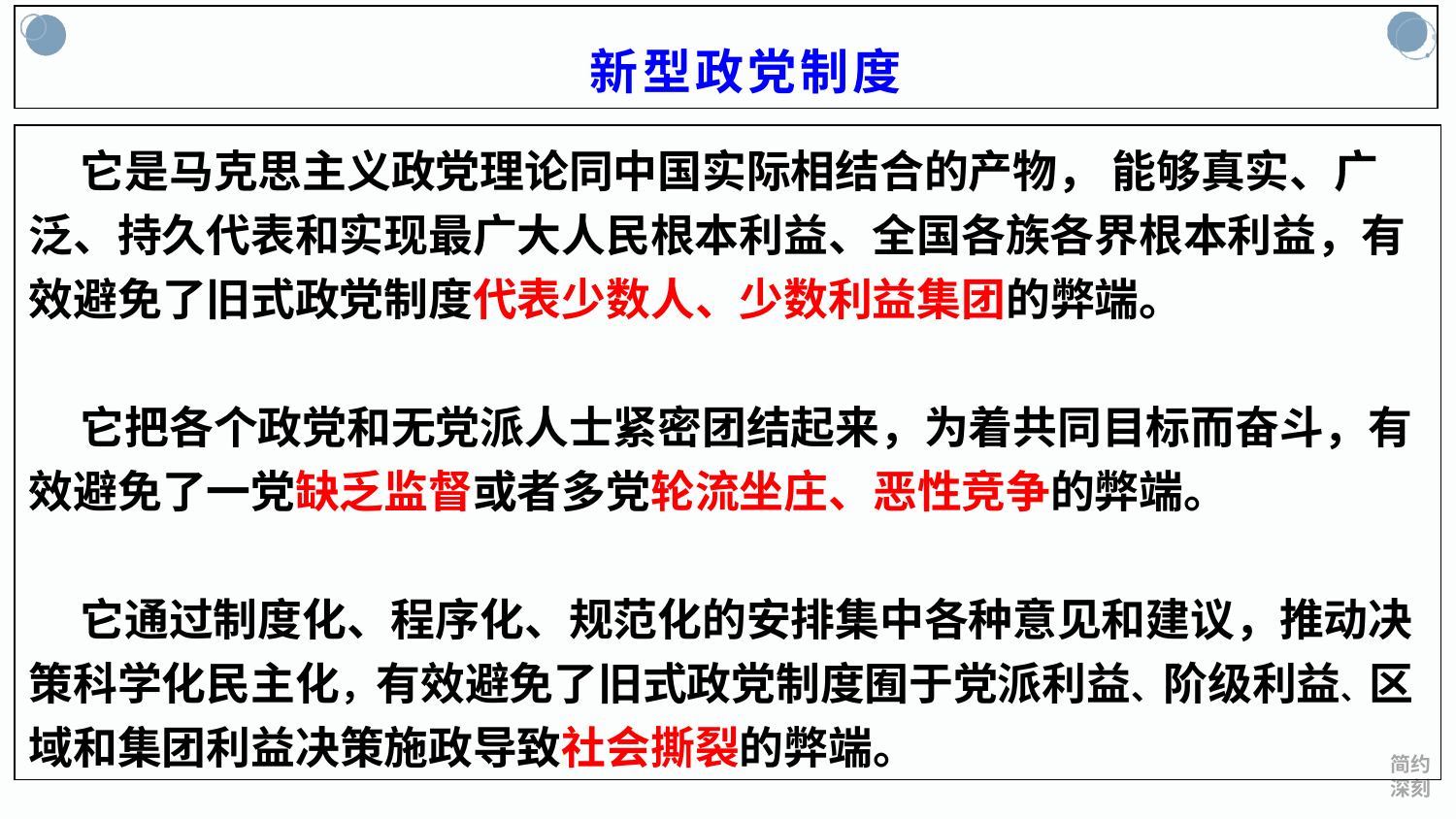

新型政党制度
    它是马克思主义政党理论同中国实际相结合的产物， 能够真实、广泛、持久代表和实现最广大人民根本利益、全国各族各界根本利益，有效避免了旧式政党制度代表少数人、少数利益集团的弊端。

    它把各个政党和无党派人士紧密团结起来，为着共同目标而奋斗，有效避免了一党缺乏监督或者多党轮流坐庄、恶性竞争的弊端。

    它通过制度化、程序化、规范化的安排集中各种意见和建议，推动决策科学化民主化，有效避免了旧式政党制度囿于党派利益、阶级利益、区域和集团利益决策施政导致社会撕裂的弊端。